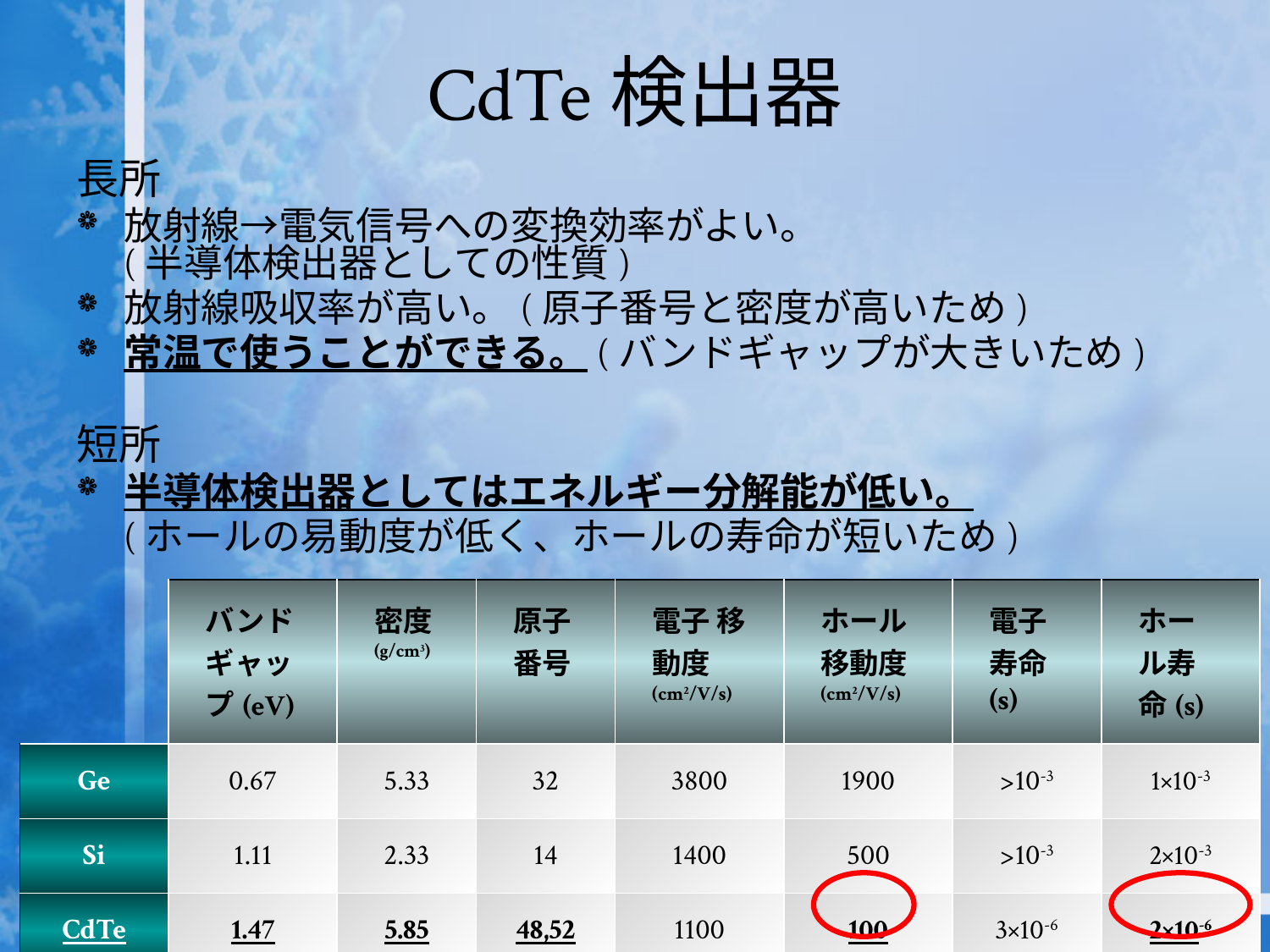

# CdTe検出器
長所
放射線→電気信号への変換効率がよい。			　  (半導体検出器としての性質)
放射線吸収率が高い。(原子番号と密度が高いため)
常温で使うことができる。(バンドギャップが大きいため)

短所
半導体検出器としてはエネルギー分解能が低い。
	(ホールの易動度が低く、ホールの寿命が短いため)

|  | バンドギャップ(eV) | 密度(g/cm3) | 原子番号 | 電子 移動度(cm2/V/s) | ホール移動度(cm2/V/s) | 電子寿命(s) | ホール寿命(s) |
| --- | --- | --- | --- | --- | --- | --- | --- |
| Ge | 0.67 | 5.33 | 32 | 3800 | 1900 | >10-3 | 1×10-3 |
| Si | 1.11 | 2.33 | 14 | 1400 | 500 | >10-3 | 2×10-3 |
| CdTe | 1.47 | 5.85 | 48,52 | 1100 | 100 | 3×10-6 | 2×10-6 |